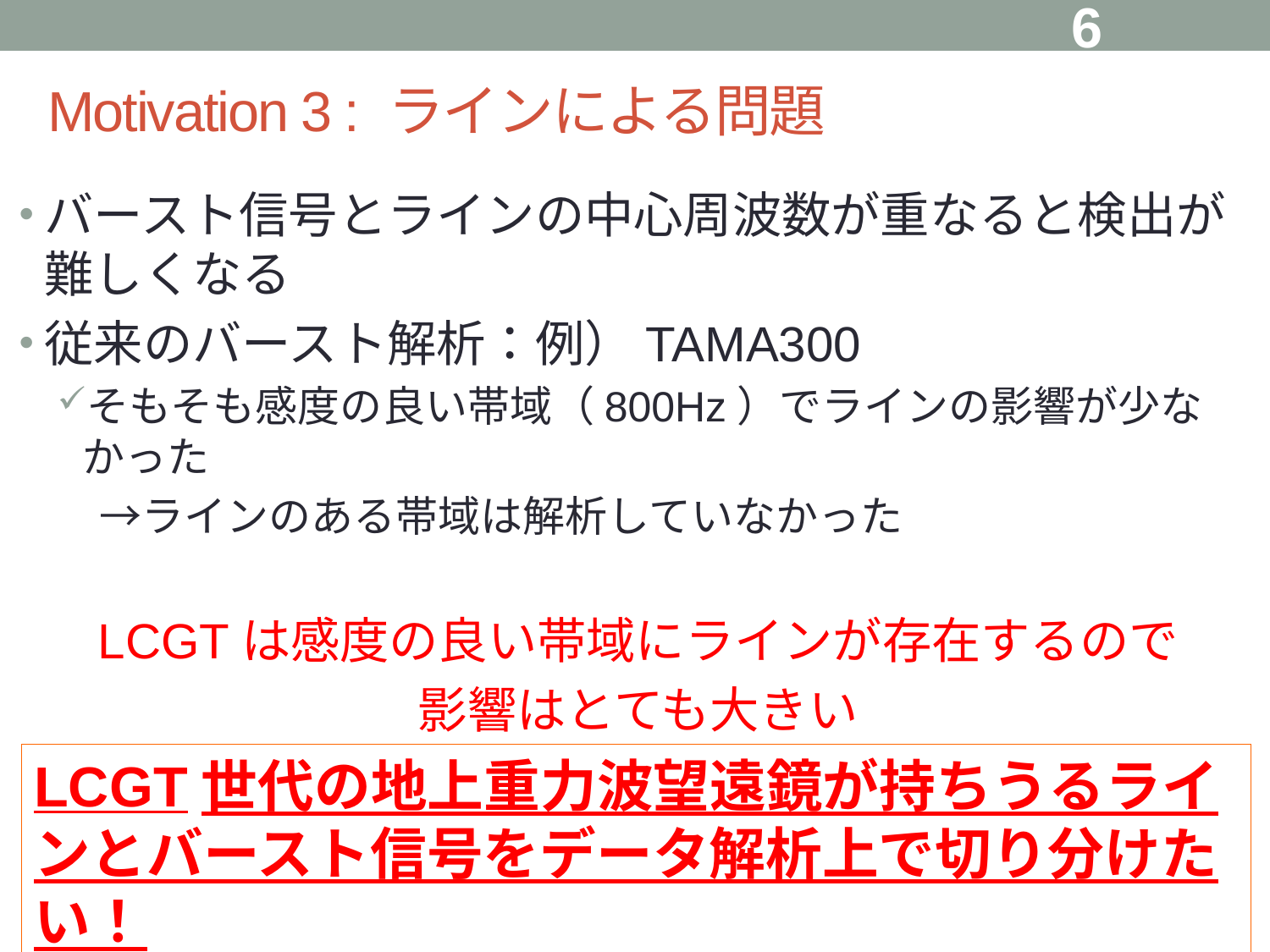

6
# Motivation 3 : ラインによる問題
バースト信号とラインの中心周波数が重なると検出が難しくなる
従来のバースト解析：例）TAMA300
そもそも感度の良い帯域（800Hz）でラインの影響が少なかった
　→ラインのある帯域は解析していなかった

LCGTは感度の良い帯域にラインが存在するので
影響はとても大きい

LCGT世代の地上重力波望遠鏡が持ちうるラインとバースト信号をデータ解析上で切り分けたい！